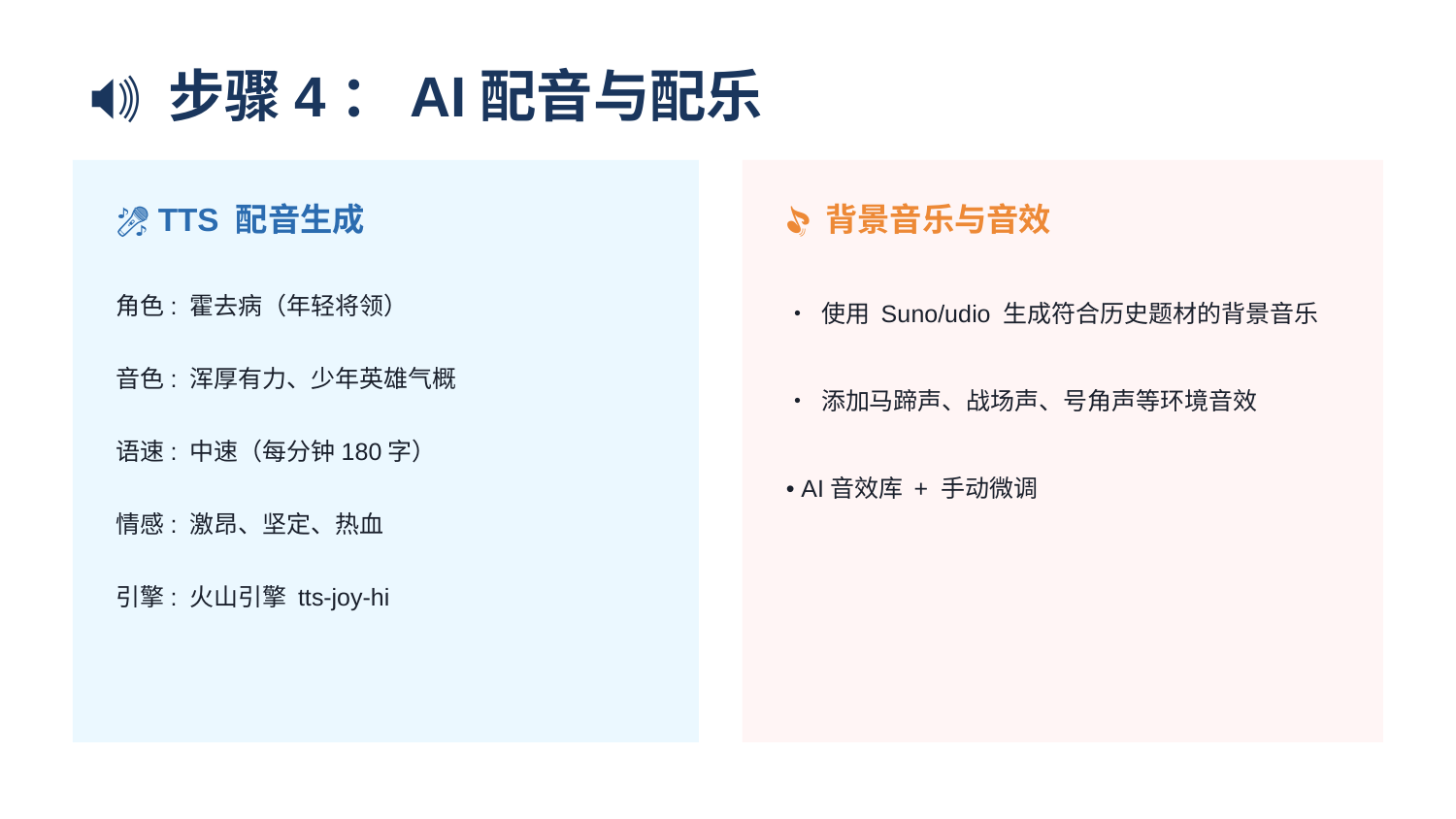

🔊 步骤4：AI配音与配乐

🎤 TTS 配音生成
🎵 背景音乐与音效
角色: 霍去病（年轻将领）
• 使用 Suno/udio 生成符合历史题材的背景音乐
音色: 浑厚有力、少年英雄气概
• 添加马蹄声、战场声、号角声等环境音效
语速: 中速（每分钟180字）
• AI音效库 + 手动微调
情感: 激昂、坚定、热血
引擎: 火山引擎 tts-joy-hi